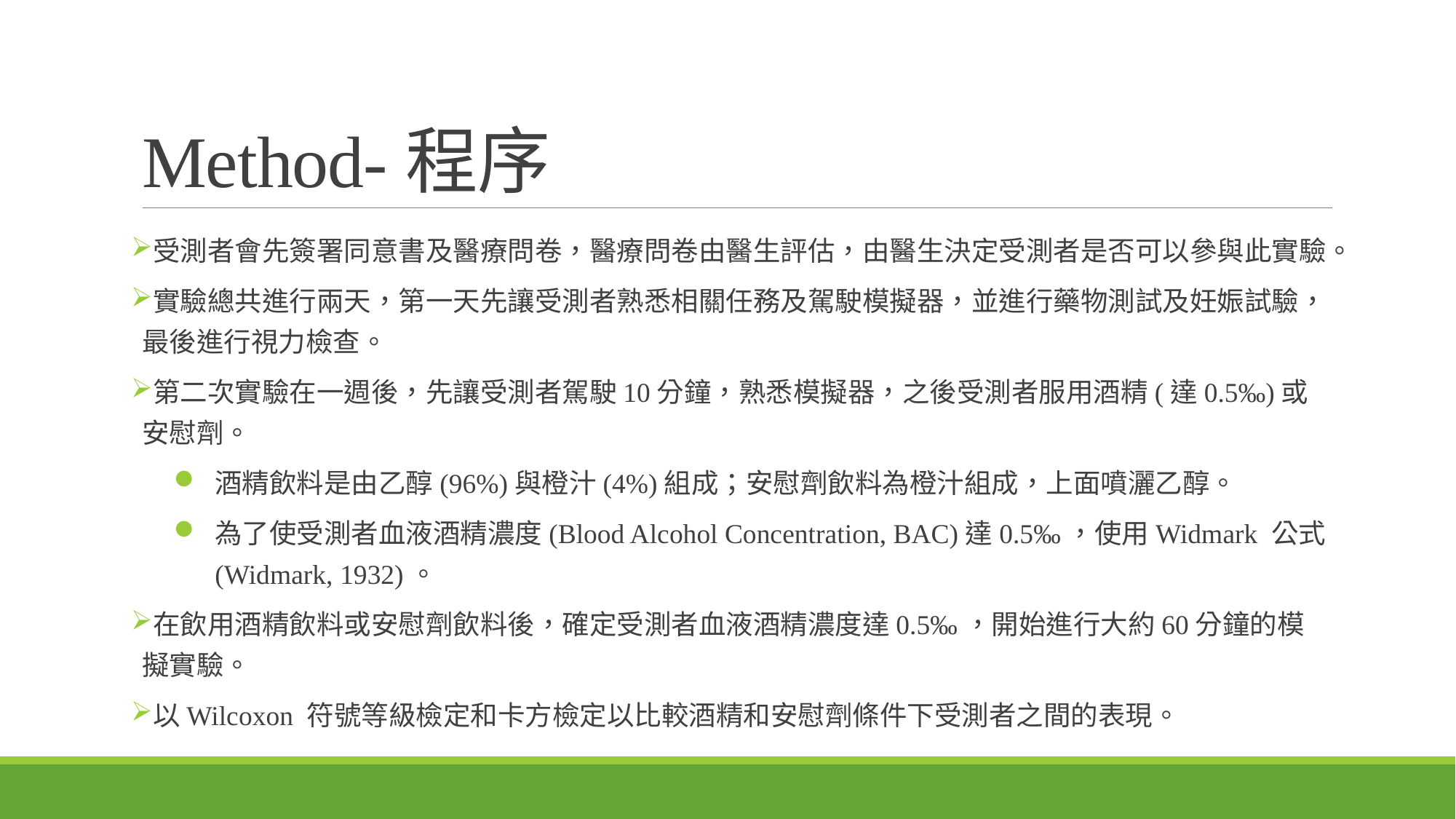

# Method-程序
受測者會先簽署同意書及醫療問卷，醫療問卷由醫生評估，由醫生決定受測者是否可以參與此實驗。
實驗總共進行兩天，第一天先讓受測者熟悉相關任務及駕駛模擬器，並進行藥物測試及妊娠試驗，最後進行視力檢查。
第二次實驗在一週後，先讓受測者駕駛10分鐘，熟悉模擬器，之後受測者服用酒精(達0.5‰)或安慰劑。
酒精飲料是由乙醇(96%)與橙汁(4%)組成；安慰劑飲料為橙汁組成，上面噴灑乙醇。
為了使受測者血液酒精濃度(Blood Alcohol Concentration, BAC)達0.5‰，使用Widmark 公式(Widmark, 1932)。
在飲用酒精飲料或安慰劑飲料後，確定受測者血液酒精濃度達0.5‰，開始進行大約60分鐘的模擬實驗。
以Wilcoxon 符號等級檢定和卡方檢定以比較酒精和安慰劑條件下受測者之間的表現。